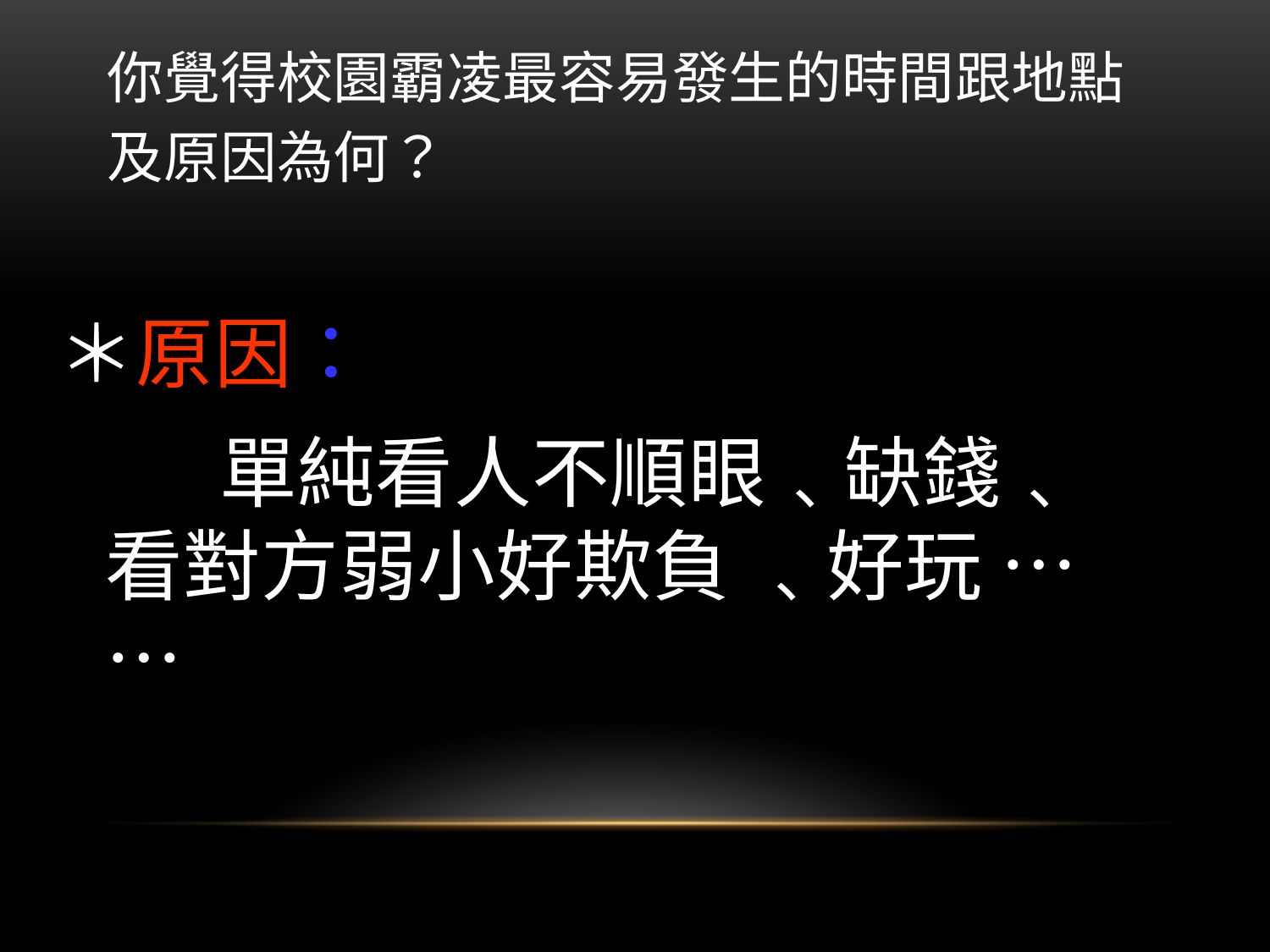

你覺得校園霸凌最容易發生的時間跟地點
及原因為何？

＊原因：
        單純看人不順眼﹑缺錢﹑看對方弱小好欺負 ﹑好玩 ……